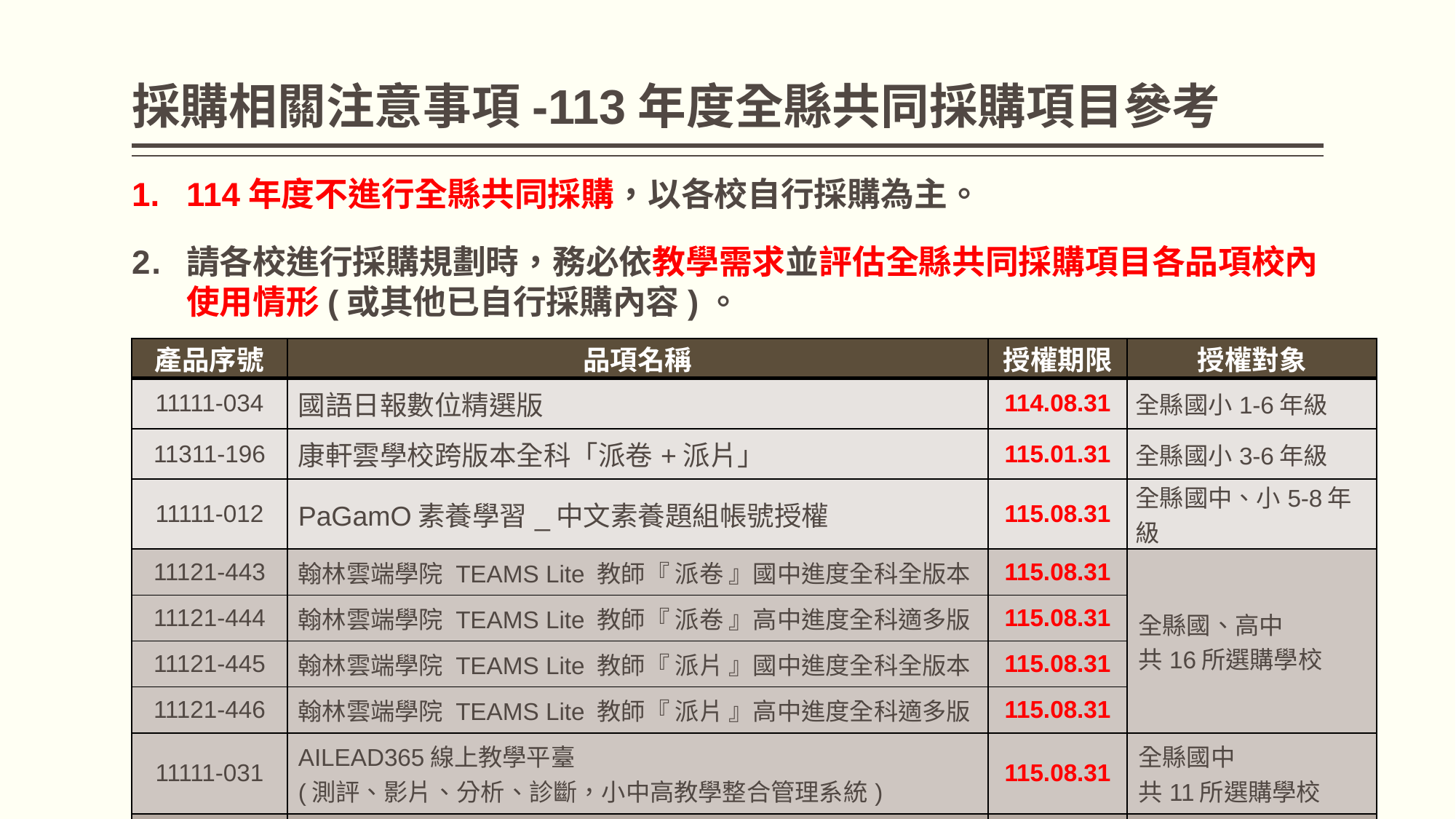

# 採購相關注意事項-113年度全縣共同採購項目參考
114年度不進行全縣共同採購，以各校自行採購為主。
請各校進行採購規劃時，務必依教學需求並評估全縣共同採購項目各品項校內使用情形(或其他已自行採購內容)。
| 產品序號 | 品項名稱 | 授權期限 | 授權對象 |
| --- | --- | --- | --- |
| 11111-034 | 國語日報數位精選版 | 114.08.31 | 全縣國小1-6年級 |
| 11311-196 | 康軒雲學校跨版本全科「派卷+派片」 | 115.01.31 | 全縣國小3-6年級 |
| 11111-012 | PaGamO素養學習\_中文素養題組帳號授權 | 115.08.31 | 全縣國中、小5-8年級 |
| 11121-443 | 翰林雲端學院 TEAMS Lite 教師『 派卷 』國中進度全科全版本 | 115.08.31 | 全縣國、高中 共16所選購學校 |
| 11121-444 | 翰林雲端學院 TEAMS Lite 教師『 派卷 』高中進度全科適多版 | 115.08.31 |  |
| 11121-445 | 翰林雲端學院 TEAMS Lite 教師『 派片 』國中進度全科全版本 | 115.08.31 |  |
| 11121-446 | 翰林雲端學院 TEAMS Lite 教師『 派片 』高中進度全科適多版 | 115.08.31 |  |
| 11111-031 | AILEAD365線上教學平臺 (測評、影片、分析、診斷，小中高教學整合管理系統) | 115.08.31 | 全縣國中 共11所選購學校 |
| 11121-117 | 特教好教材 | 115.09.30 | 全縣特教班、資源班 |